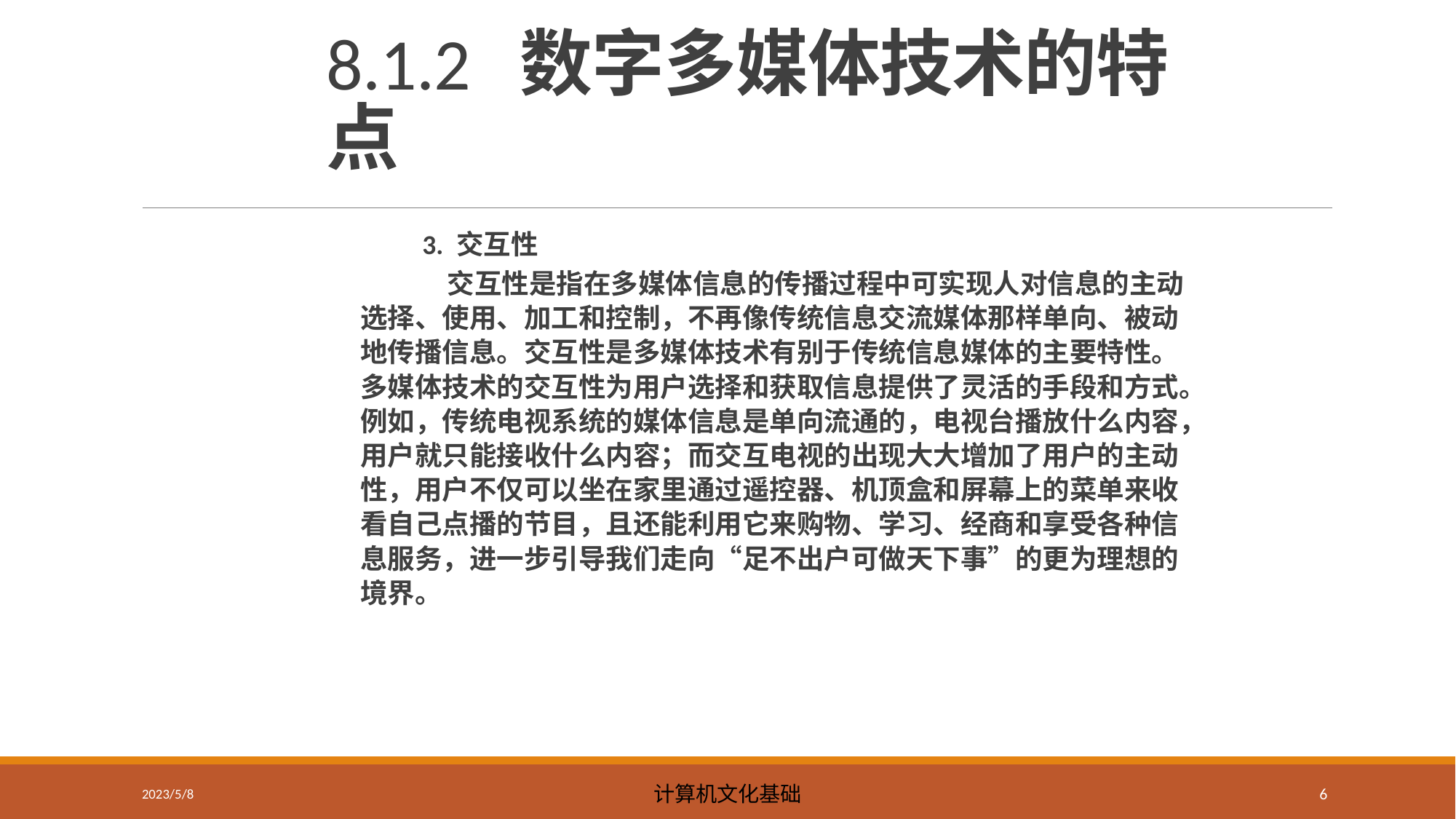

# 8.1.2  数字多媒体技术的特点
               3. 交互性
             交互性是指在多媒体信息的传播过程中可实现人对信息的主动选择、使用、加工和控制，不再像传统信息交流媒体那样单向、被动地传播信息。交互性是多媒体技术有别于传统信息媒体的主要特性。多媒体技术的交互性为用户选择和获取信息提供了灵活的手段和方式。例如，传统电视系统的媒体信息是单向流通的，电视台播放什么内容，用户就只能接收什么内容；而交互电视的出现大大增加了用户的主动性，用户不仅可以坐在家里通过遥控器、机顶盒和屏幕上的菜单来收看自己点播的节目，且还能利用它来购物、学习、经商和享受各种信息服务，进一步引导我们走向“足不出户可做天下事”的更为理想的境界。
2023/5/8
计算机文化基础
6